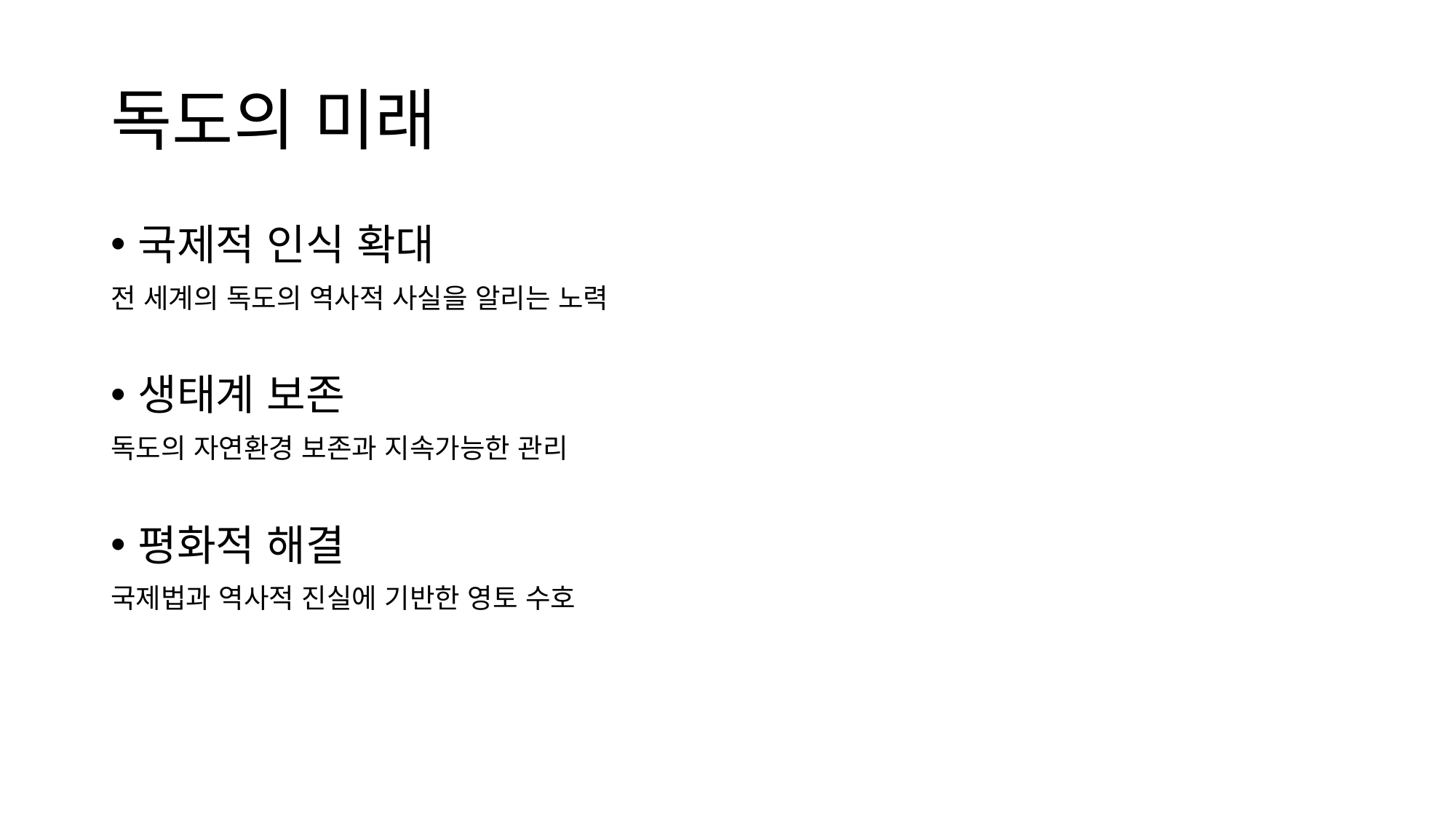

# 독도의 미래
국제적 인식 확대
전 세계의 독도의 역사적 사실을 알리는 노력

생태계 보존
독도의 자연환경 보존과 지속가능한 관리

평화적 해결
국제법과 역사적 진실에 기반한 영토 수호